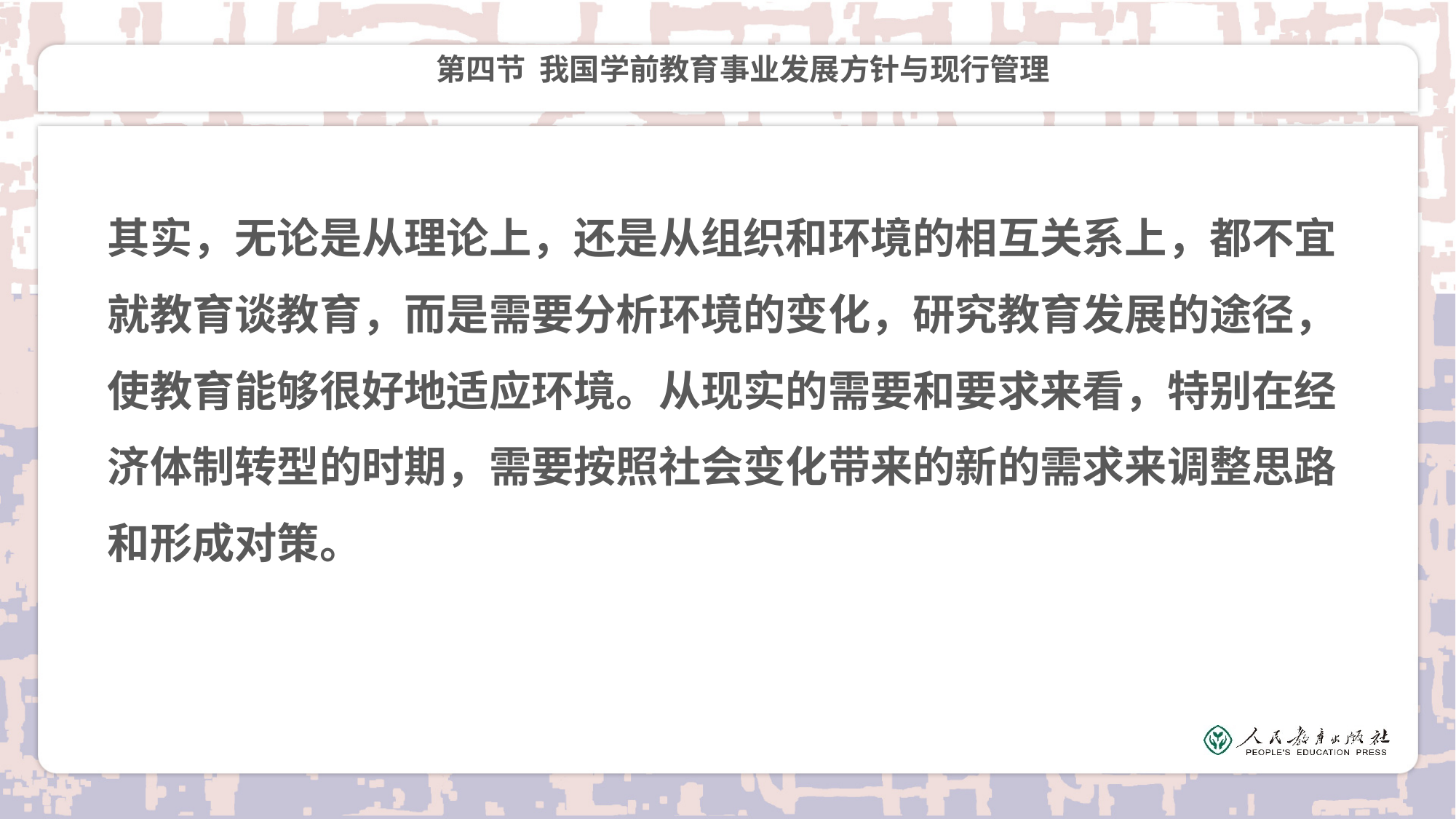

# 第四节  我国学前教育事业发展方针与现行管理
其实，无论是从理论上，还是从组织和环境的相互关系上，都不宜就教育谈教育，而是需要分析环境的变化，研究教育发展的途径，使教育能够很好地适应环境。从现实的需要和要求来看，特别在经济体制转型的时期，需要按照社会变化带来的新的需求来调整思路和形成对策。